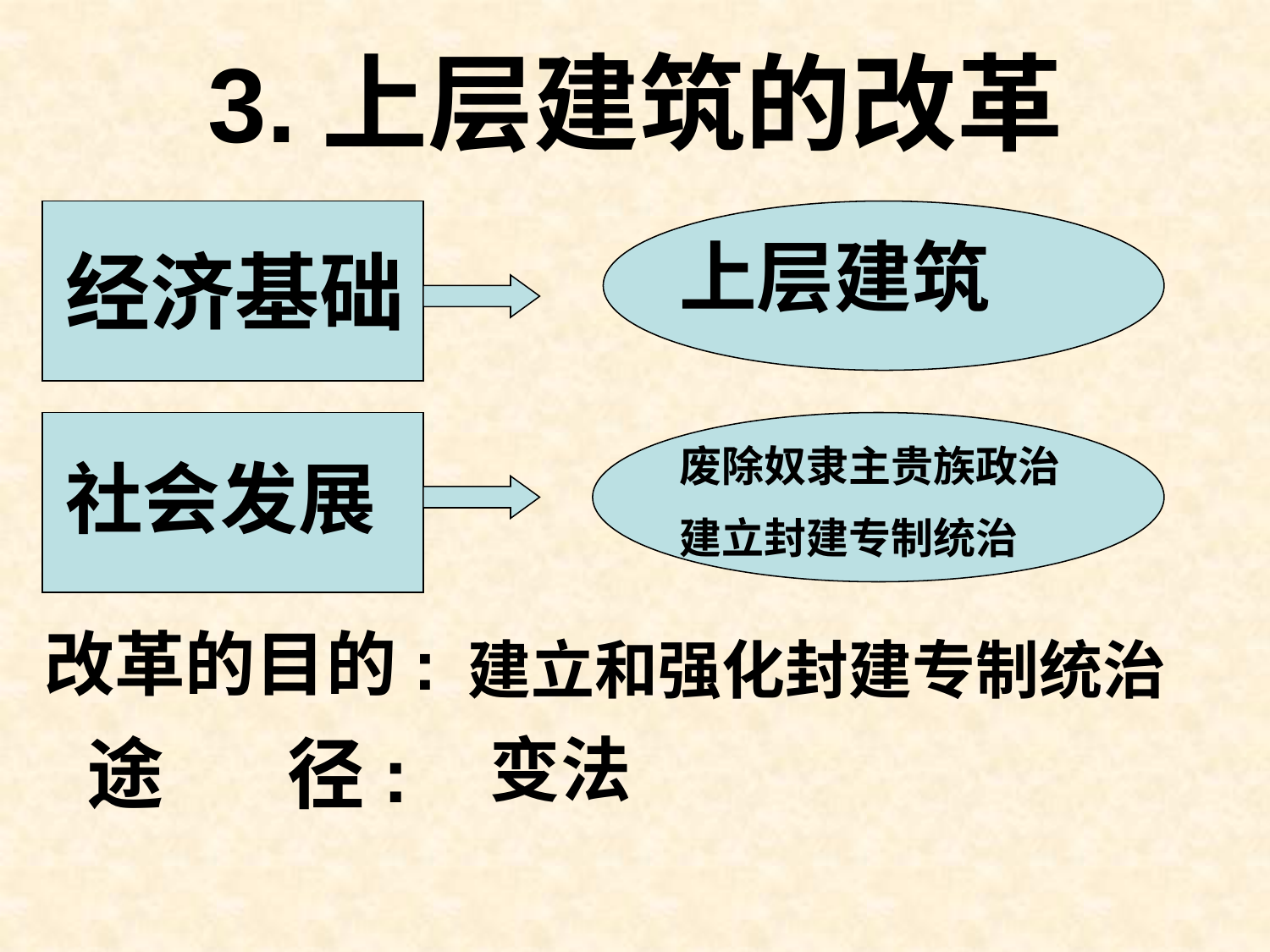

# 3.上层建筑的改革

上层建筑
经济基础

废除奴隶主贵族政治
建立封建专制统治
社会发展

改革的目的:
建立和强化封建专制统治
途       径:
 变法